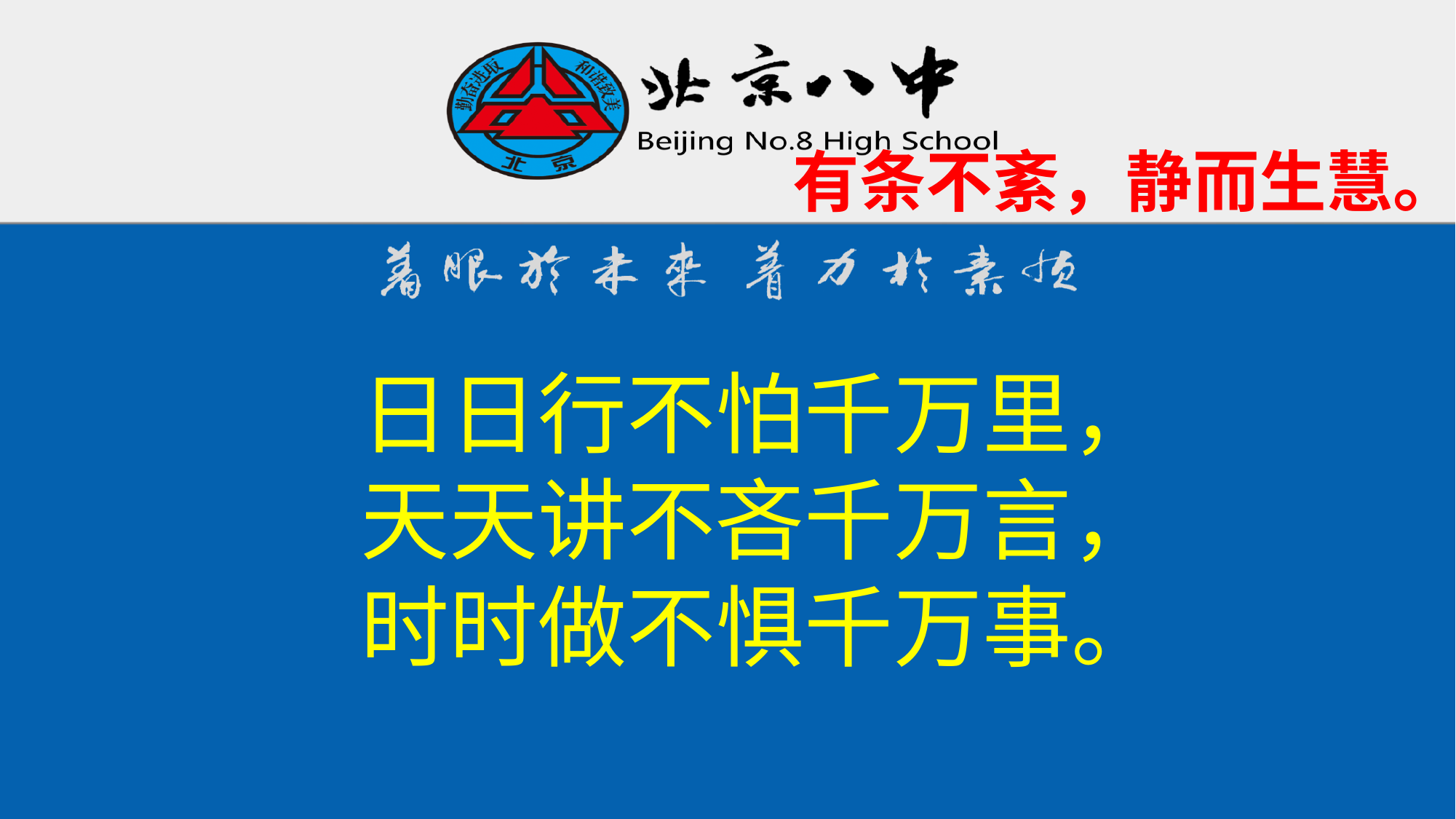

有条不紊，静而生慧。
日日行不怕千万里，
天天讲不吝千万言，
时时做不惧千万事。